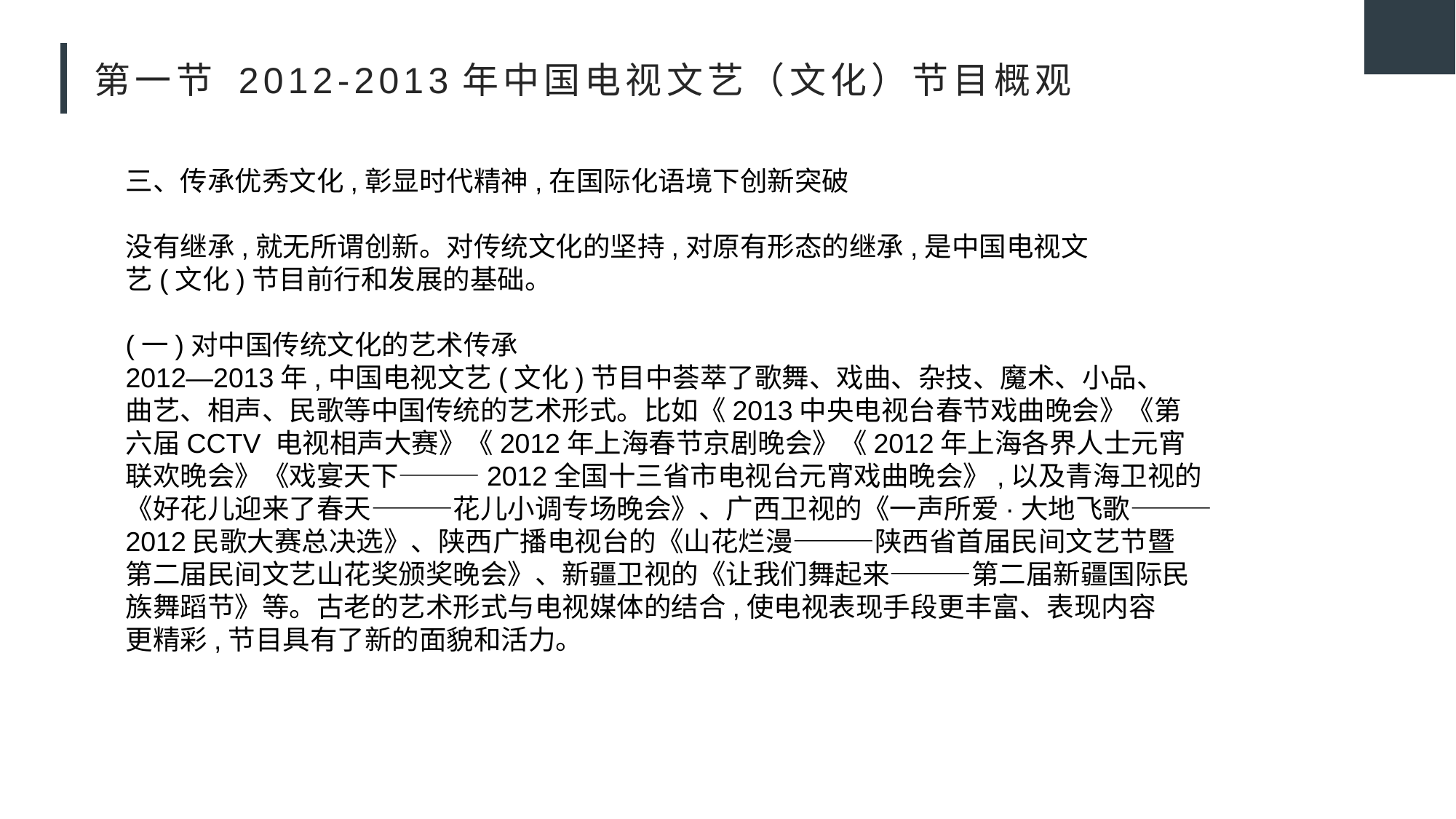

# 第一节 2012-2013年中国电视文艺（文化）节目概观
三、传承优秀文化,彰显时代精神,在国际化语境下创新突破

没有继承,就无所谓创新。对传统文化的坚持,对原有形态的继承,是中国电视文
艺(文化)节目前行和发展的基础。

(一)对中国传统文化的艺术传承
2012—2013年,中国电视文艺(文化)节目中荟萃了歌舞、戏曲、杂技、魔术、小品、
曲艺、相声、民歌等中国传统的艺术形式。比如《2013中央电视台春节戏曲晚会》《第
六届CCTV 电视相声大赛》《2012年上海春节京剧晚会》《2012年上海各界人士元宵
联欢晚会》《戏宴天下———2012全国十三省市电视台元宵戏曲晚会》,以及青海卫视的
《好花儿迎来了春天———花儿小调专场晚会》、广西卫视的《一声所爱·大地飞歌———
2012民歌大赛总决选》、陕西广播电视台的《山花烂漫———陕西省首届民间文艺节暨
第二届民间文艺山花奖颁奖晚会》、新疆卫视的《让我们舞起来———第二届新疆国际民
族舞蹈节》等。古老的艺术形式与电视媒体的结合,使电视表现手段更丰富、表现内容
更精彩,节目具有了新的面貌和活力。